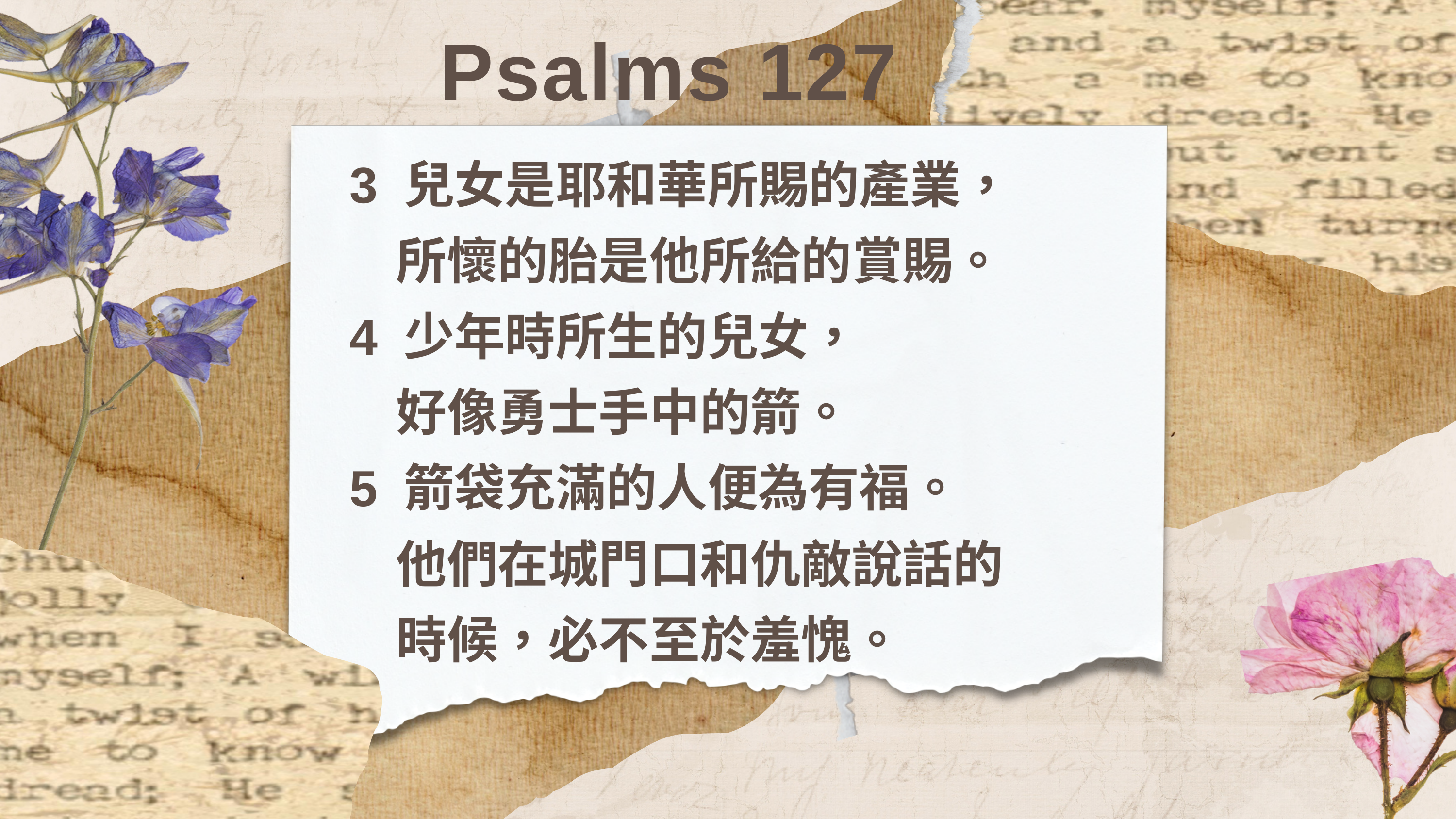

Psalms 127

3 兒女是耶和華所賜的產業，
   所懷的胎是他所給的賞賜。
4 少年時所生的兒女，
   好像勇士手中的箭。
5 箭袋充滿的人便為有福。
   他們在城門口和仇敵說話的
   時候，必不至於羞愧。